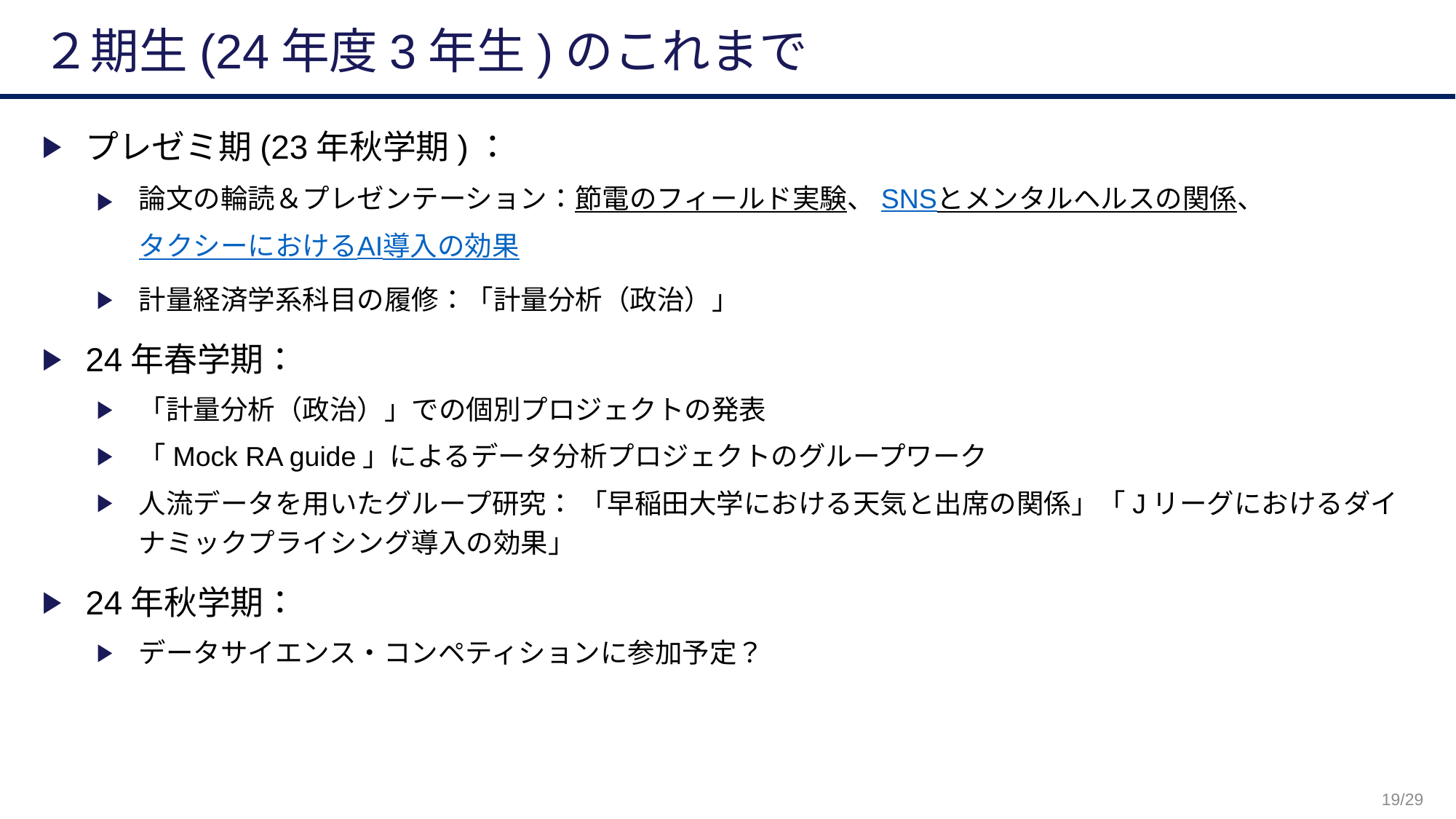

# ２期生(24年度3年生)のこれまで
プレゼミ期(23年秋学期)：
論文の輪読＆プレゼンテーション：節電のフィールド実験、SNSとメンタルヘルスの関係、タクシーにおけるAI導入の効果
計量経済学系科目の履修：「計量分析（政治）」
24年春学期：
「計量分析（政治）」での個別プロジェクトの発表
「Mock RA guide」によるデータ分析プロジェクトのグループワーク
人流データを用いたグループ研究： 「早稲田大学における天気と出席の関係」「Jリーグにおけるダイナミックプライシング導入の効果」
24年秋学期：
データサイエンス・コンペティションに参加予定？

19/29